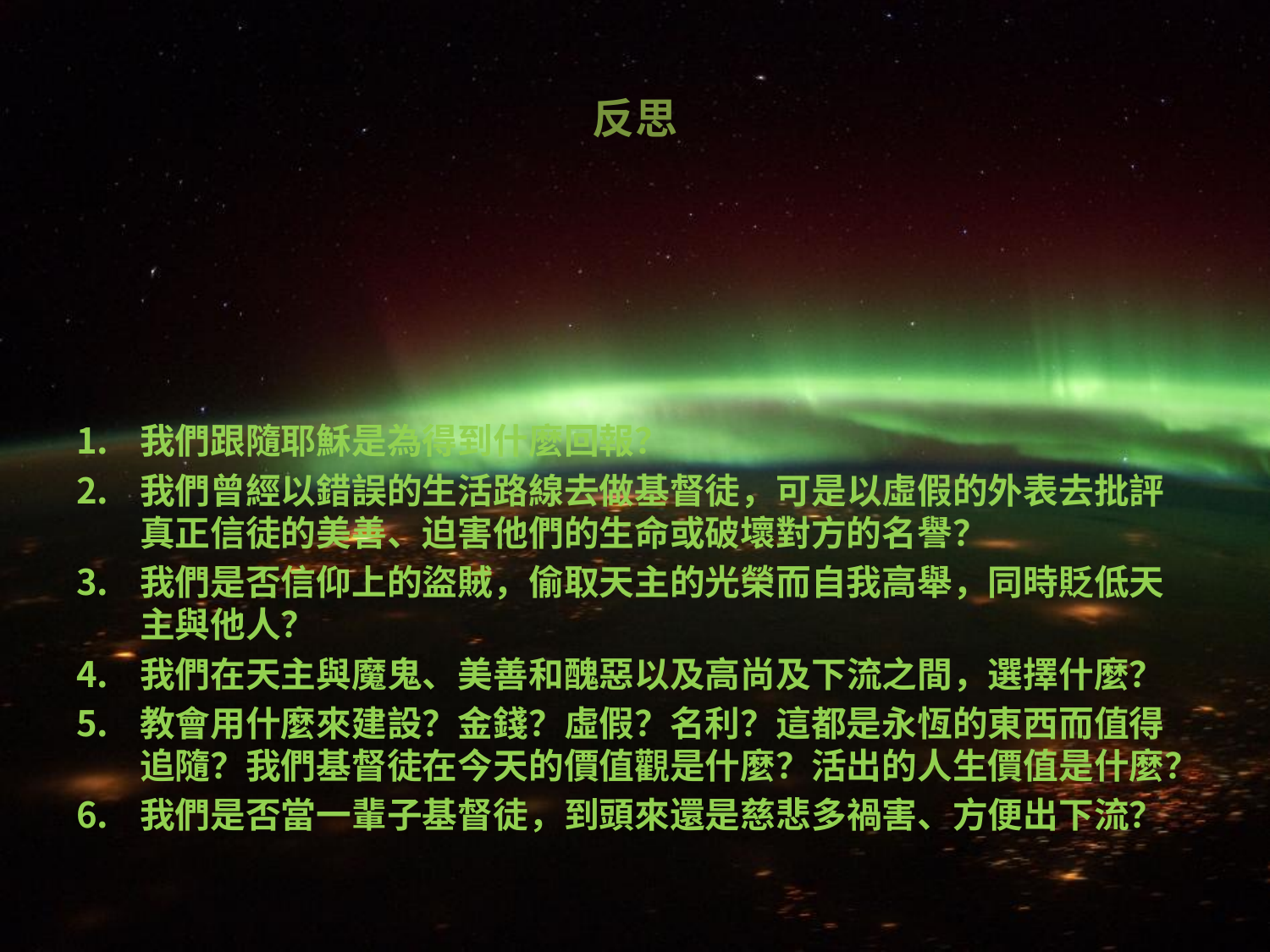

# 反思
我們跟隨耶穌是為得到什麼回報？
我們曾經以錯誤的生活路線去做基督徒，可是以虛假的外表去批評真正信徒的美善、迫害他們的生命或破壞對方的名譽？
我們是否信仰上的盜賊，偷取天主的光榮而自我高舉，同時貶低天主與他人？
我們在天主與魔鬼、美善和醜惡以及高尚及下流之間，選擇什麼？
教會用什麼來建設？金錢？虛假？名利？這都是永恆的東西而值得追隨？我們基督徒在今天的價值觀是什麼？活出的人生價值是什麼？
我們是否當一輩子基督徒，到頭來還是慈悲多禍害、方便出下流？